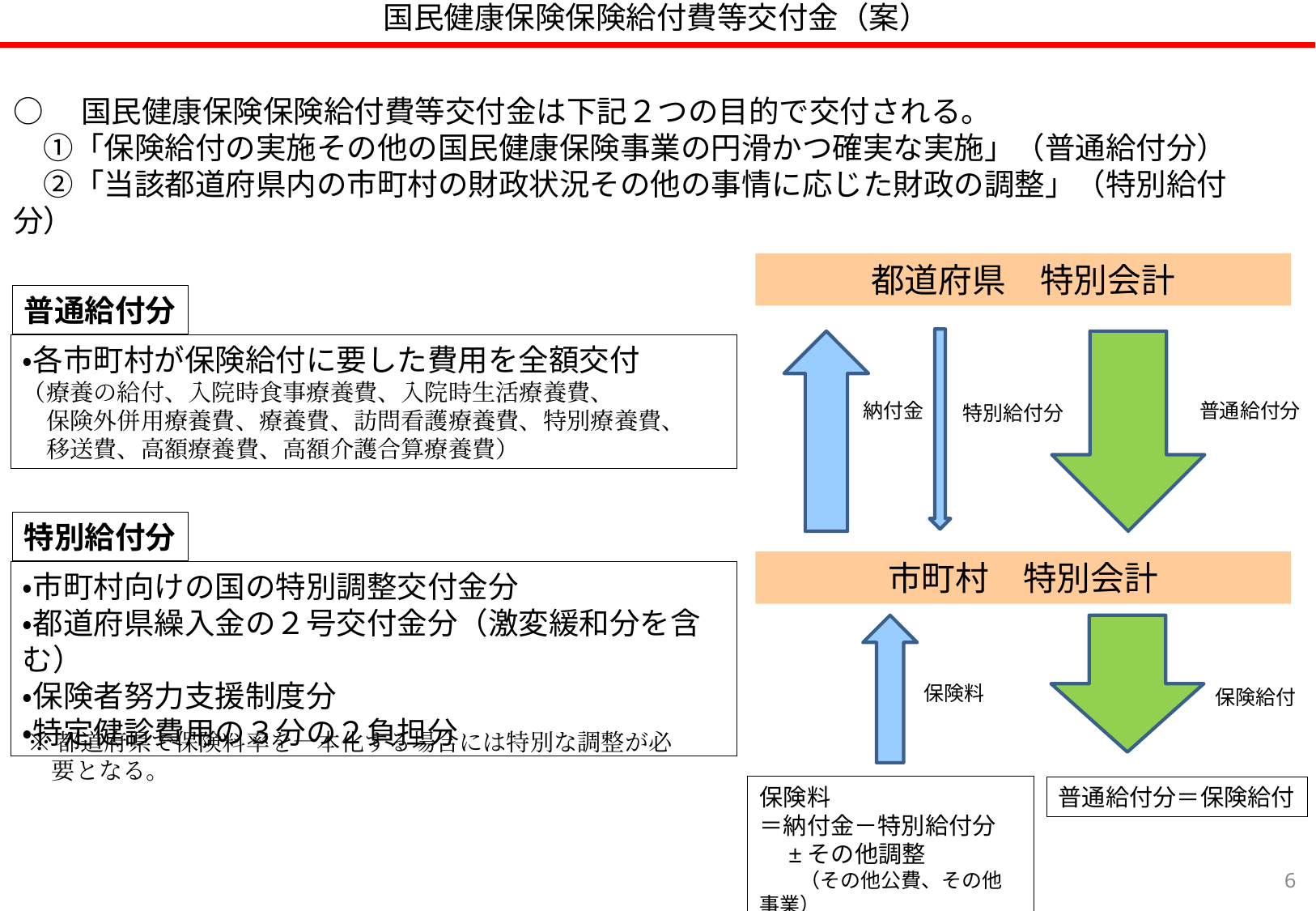

国民健康保険保険給付費等交付金（案）
○　国民健康保険保険給付費等交付金は下記２つの目的で交付される。
　①「保険給付の実施その他の国民健康保険事業の円滑かつ確実な実施」（普通給付分）
　②「当該都道府県内の市町村の財政状況その他の事情に応じた財政の調整」（特別給付分）
都道府県　特別会計
普通給付分

・各市町村が保険給付に要した費用を全額交付
（療養の給付、入院時食事療養費、入院時生活療養費、
　保険外併用療養費、療養費、訪問看護療養費、特別療養費、
　移送費、高額療養費、高額介護合算療養費）
普通給付分
納付金
特別給付分
特別給付分
市町村　特別会計
・市町村向けの国の特別調整交付金分
・都道府県繰入金の２号交付金分（激変緩和分を含む）
・保険者努力支援制度分
・特定健診費用の３分の２負担分

保険料
保険給付
※都道府県で保険料率を一本化する場合には特別な調整が必要となる。
保険料
＝納付金－特別給付分
　±その他調整
　　（その他公費、その他事業）
普通給付分＝保険給付
6